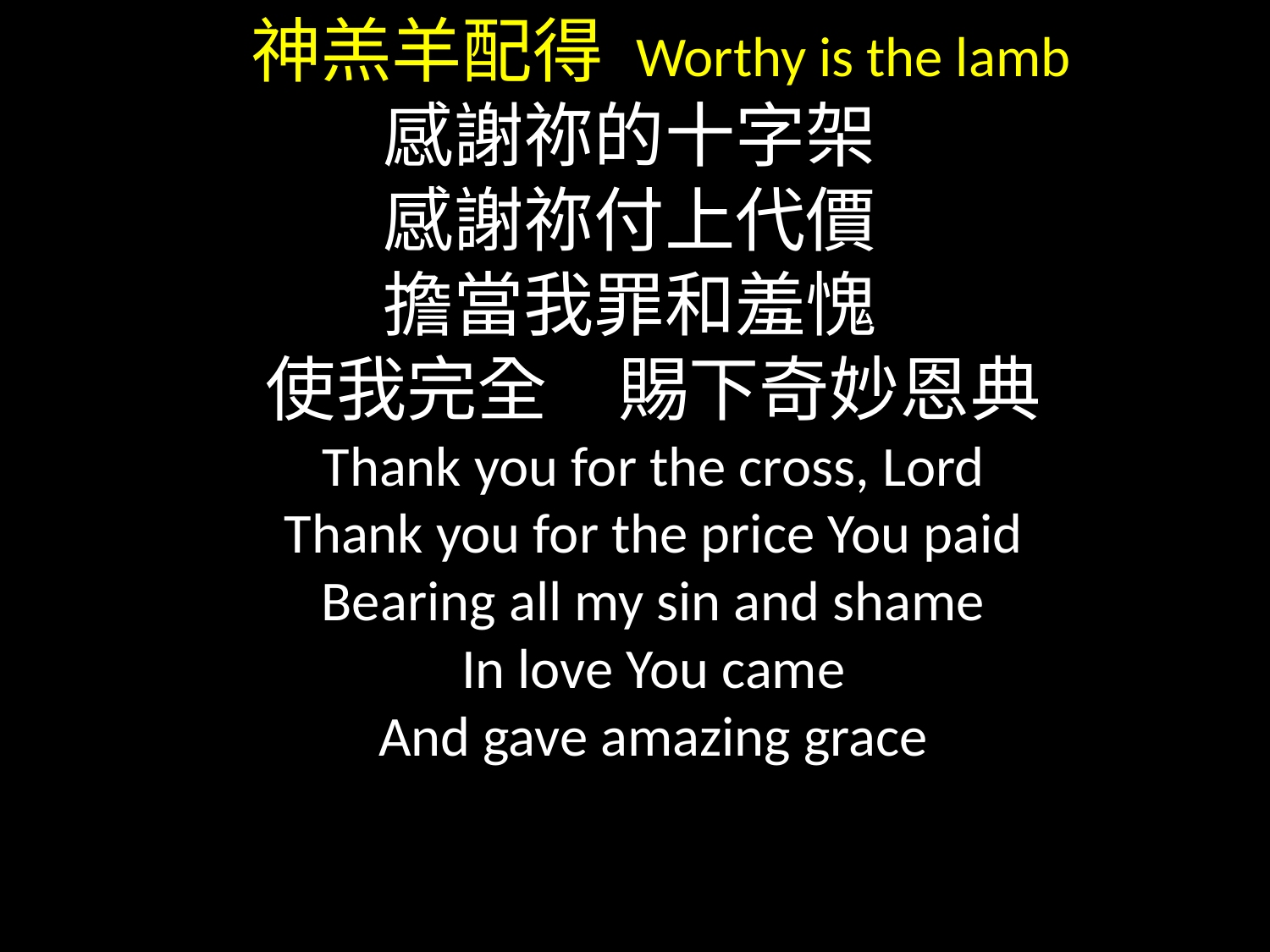

神羔羊配得 Worthy is the lamb
感謝祢的十字架
感謝祢付上代價
擔當我罪和羞愧
使我完全　賜下奇妙恩典
Thank you for the cross, Lord
Thank you for the price You paid
Bearing all my sin and shame
In love You came
And gave amazing grace